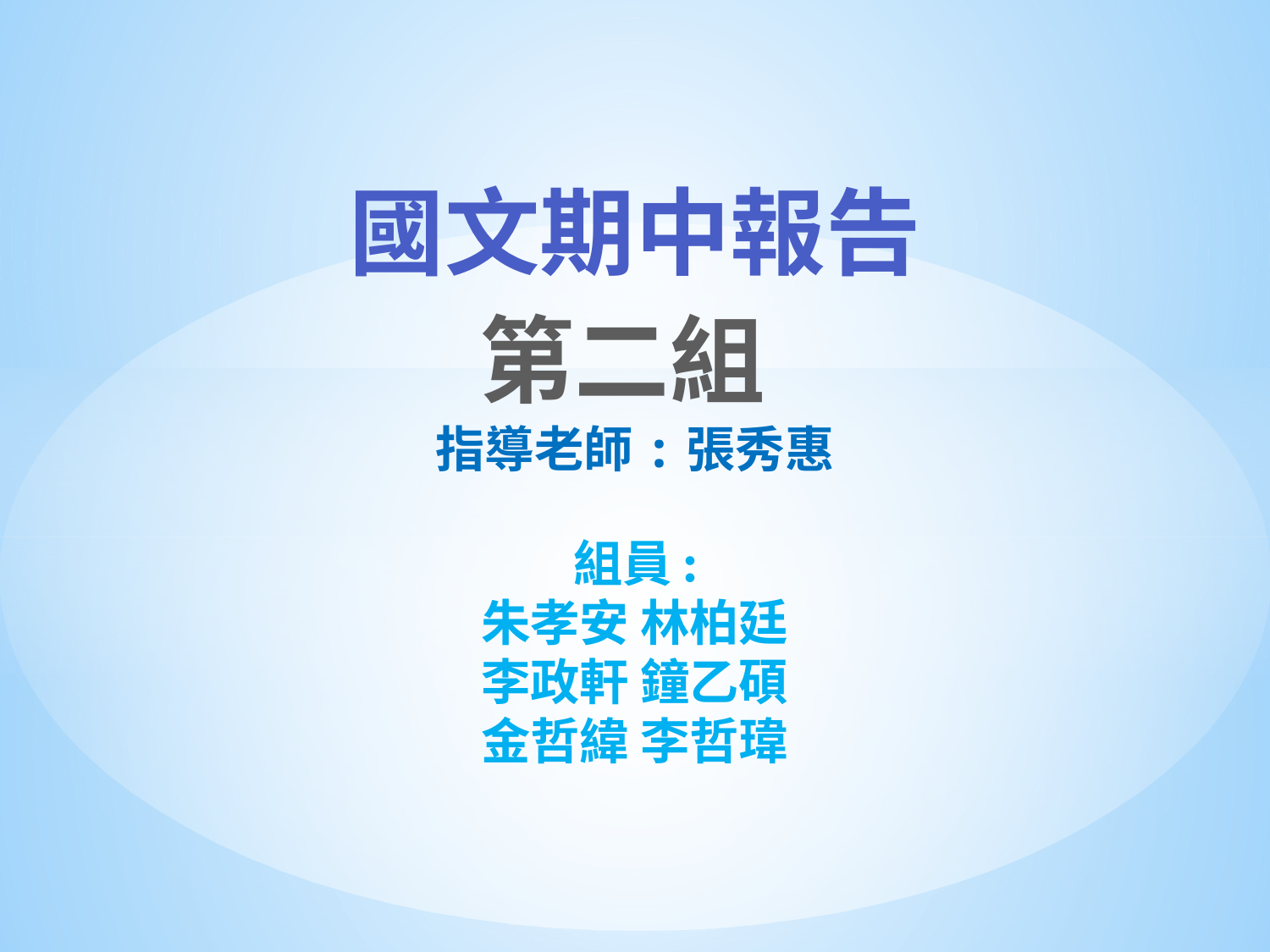

國文期中報告
第二組
指導老師:張秀惠
組員:
朱孝安 林柏廷
李政軒 鐘乙碩
金哲緯 李哲瑋